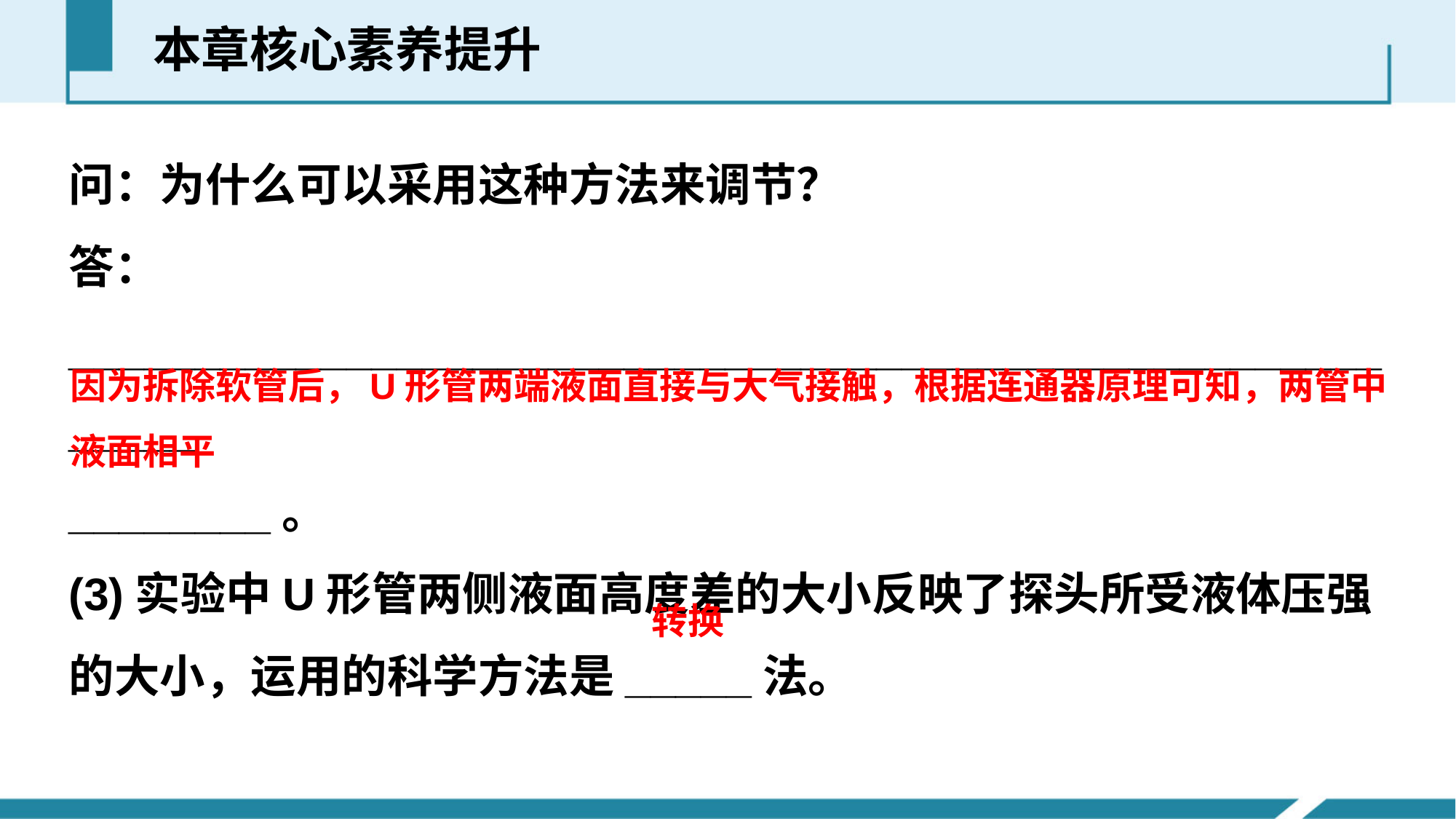

本章核心素养提升
问：为什么可以采用这种方法来调节？
答：
_________________________________________________________
________。
(3)实验中U形管两侧液面高度差的大小反映了探头所受液体压强的大小，运用的科学方法是_____法。
因为拆除软管后，U形管两端液面直接与大气接触，根据连通器原理可知，两管中液面相平
转换